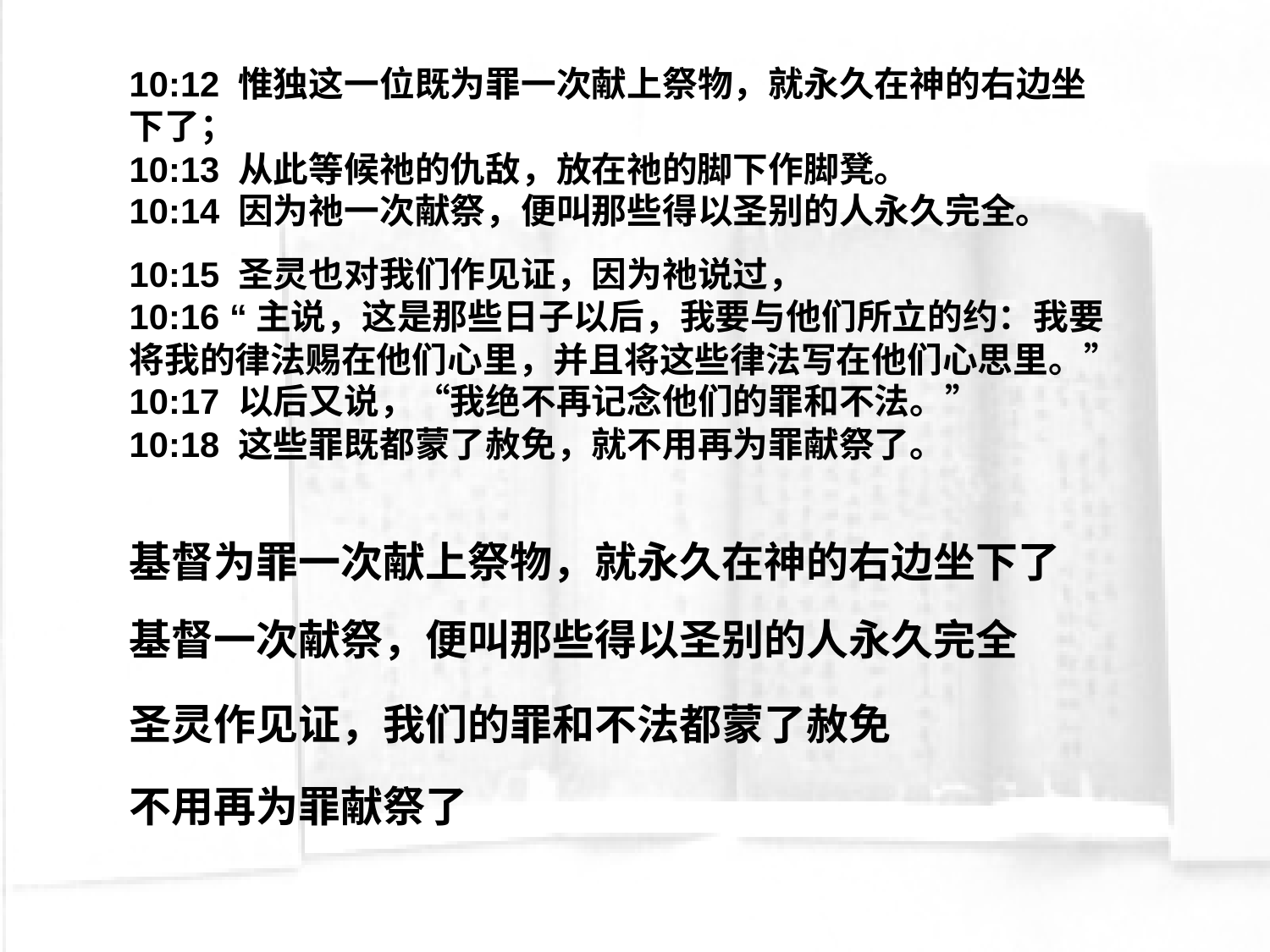

10:12 惟独这一位既为罪一次献上祭物，就永久在神的右边坐下了；
10:13 从此等候祂的仇敌，放在祂的脚下作脚凳。
10:14 因为祂一次献祭，便叫那些得以圣别的人永久完全。
10:15 圣灵也对我们作见证，因为祂说过，
10:16 “主说，这是那些日子以后，我要与他们所立的约：我要将我的律法赐在他们心里，并且将这些律法写在他们心思里。”
10:17 以后又说，“我绝不再记念他们的罪和不法。”
10:18 这些罪既都蒙了赦免，就不用再为罪献祭了。
基督为罪一次献上祭物，就永久在神的右边坐下了
基督一次献祭，便叫那些得以圣别的人永久完全
圣灵作见证，我们的罪和不法都蒙了赦免
不用再为罪献祭了